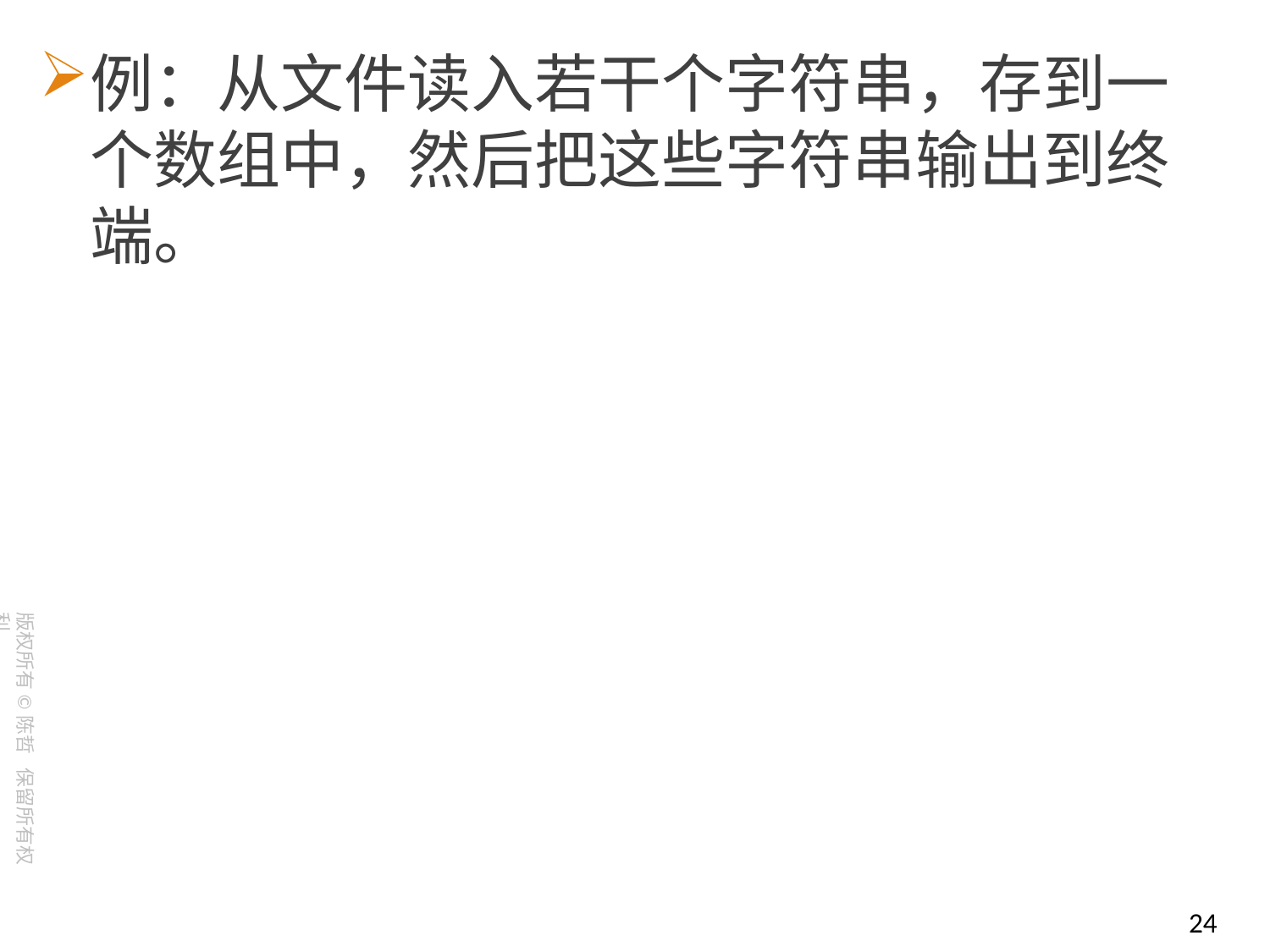

例：从文件读入若干个字符串，存到一个数组中，然后把这些字符串输出到终端。

24